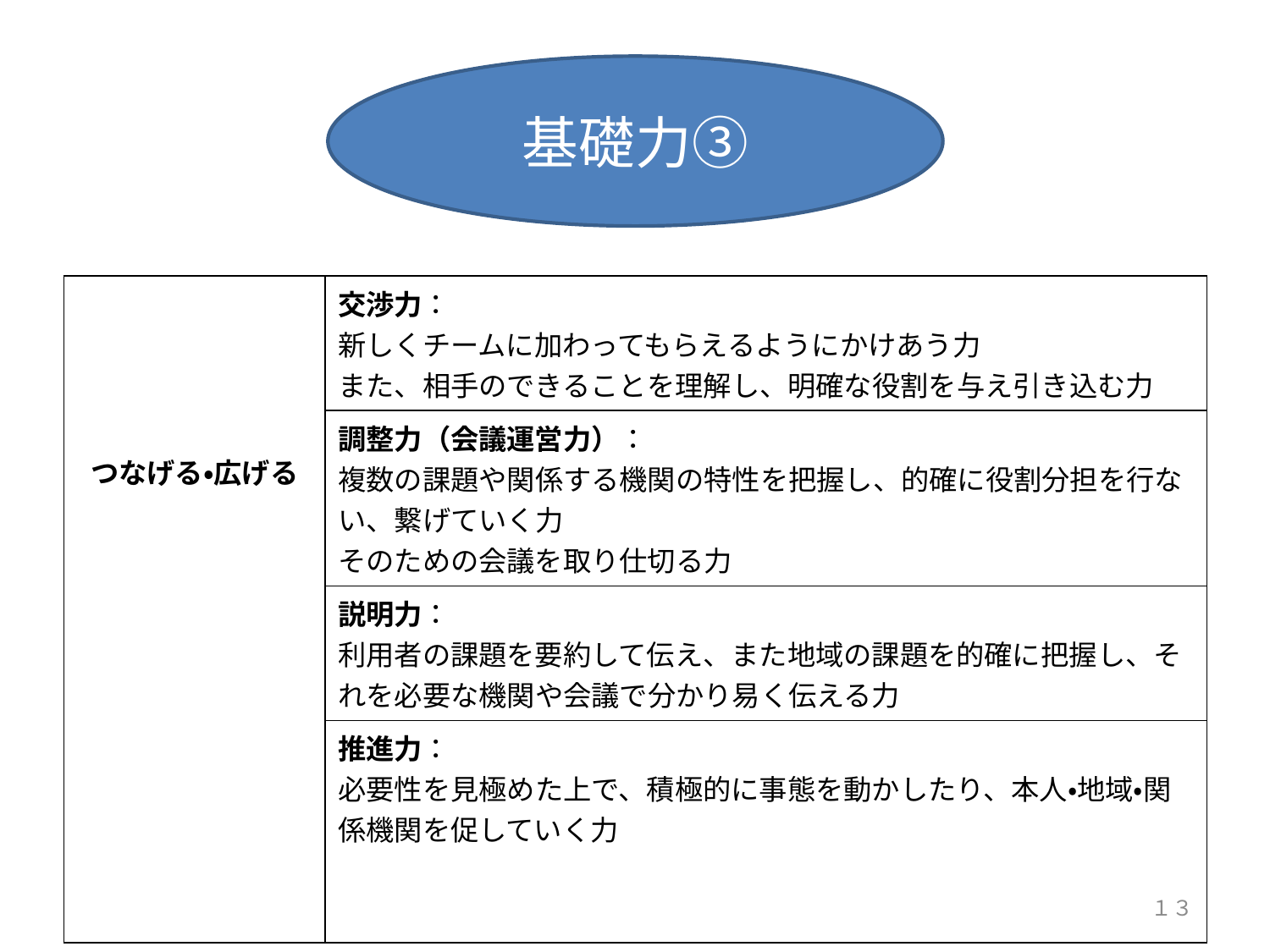

基礎力③
| つなげる・広げる | 交渉力： 新しくチームに加わってもらえるようにかけあう力 また、相手のできることを理解し、明確な役割を与え引き込む力 |
| --- | --- |
|  | 調整力（会議運営力）： 複数の課題や関係する機関の特性を把握し、的確に役割分担を行ない、繋げていく力 そのための会議を取り仕切る力 |
|  | 説明力： 利用者の課題を要約して伝え、また地域の課題を的確に把握し、それを必要な機関や会議で分かり易く伝える力 |
|  | 推進力： 必要性を見極めた上で、積極的に事態を動かしたり、本人・地域・関係機関を促していく力 |
１３